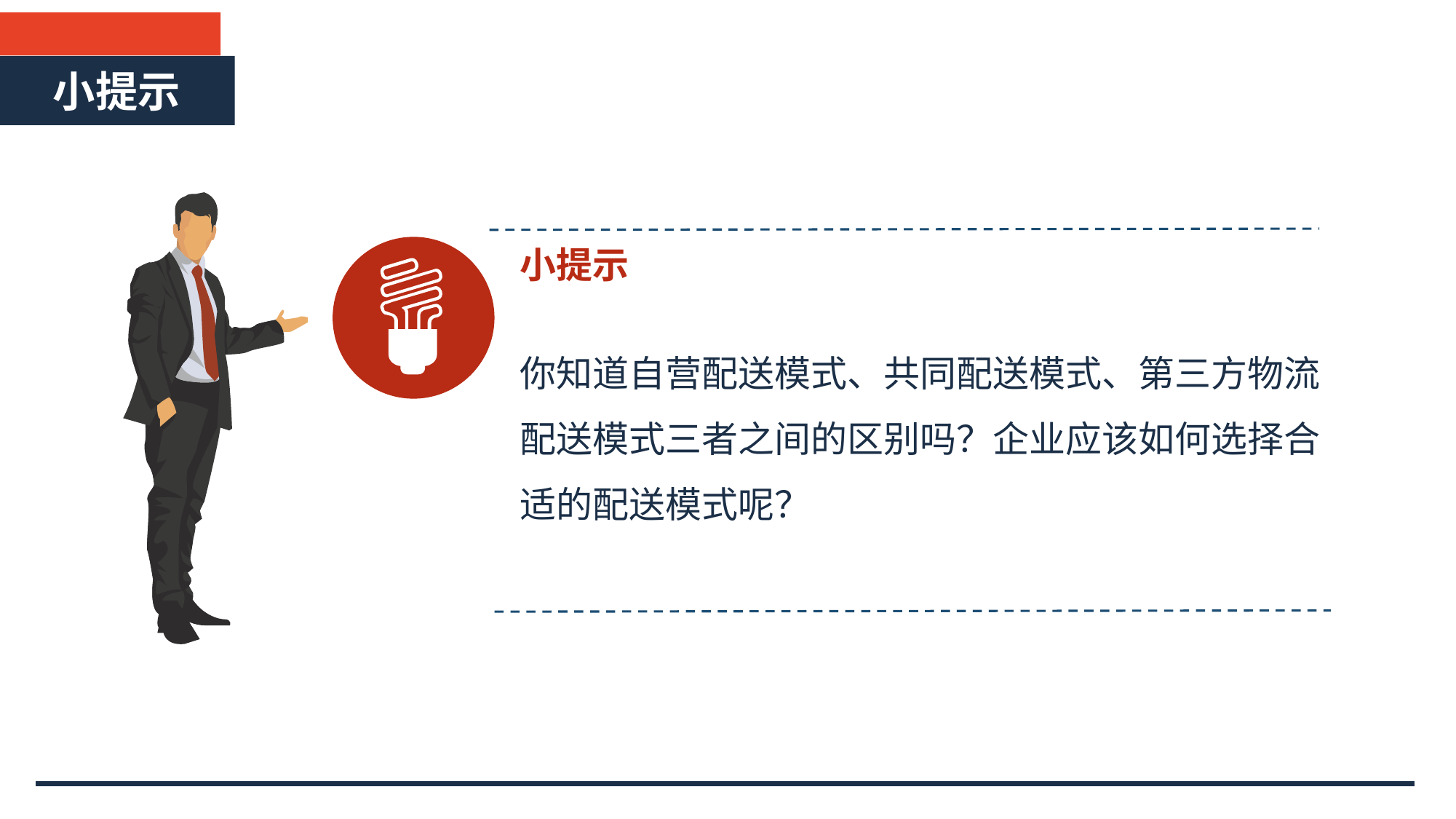

小提示

小提示
你知道自营配送模式、共同配送模式、第三方物流配送模式三者之间的区别吗？企业应该如何选择合适的配送模式呢？